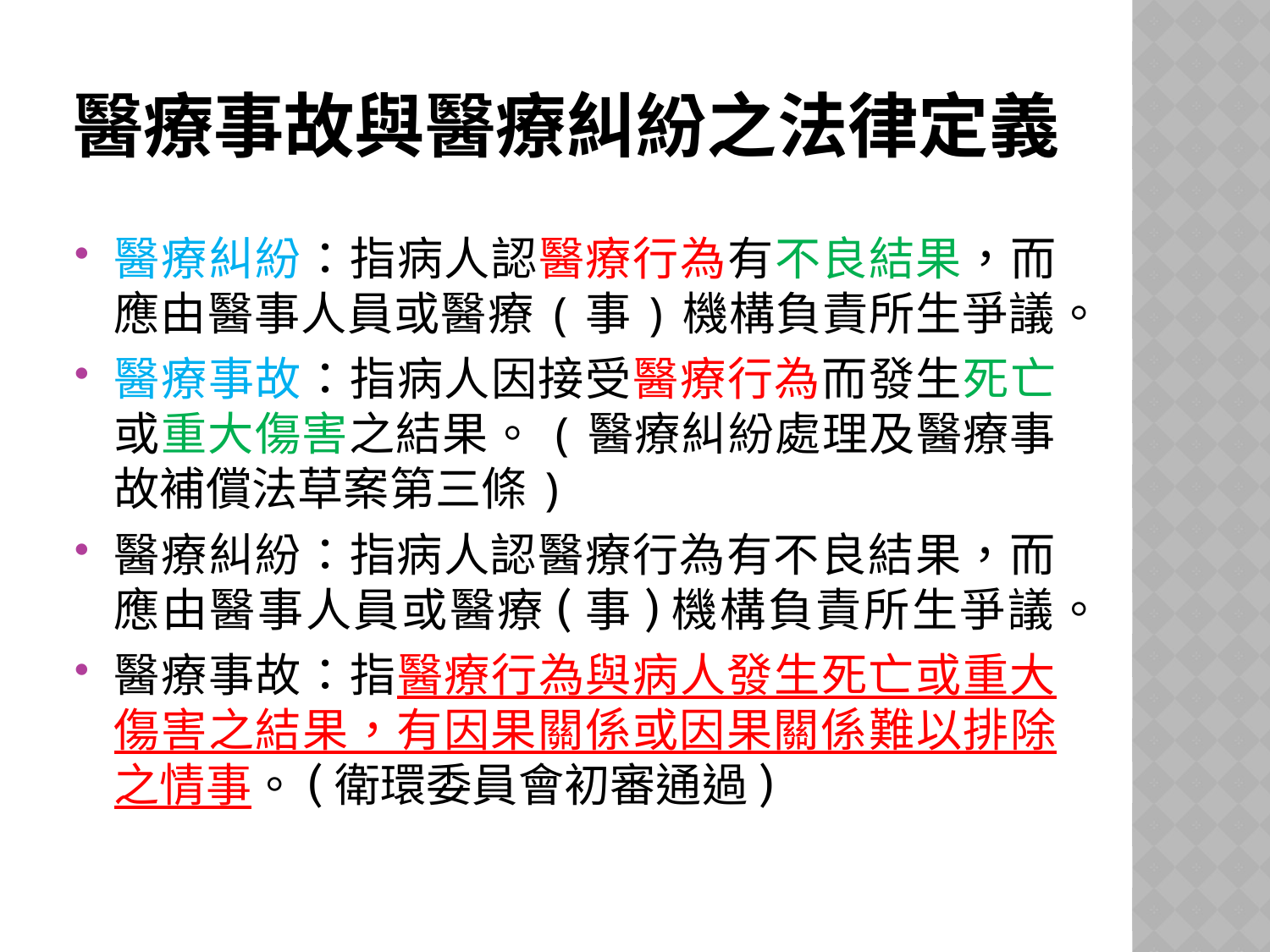

# 醫療事故與醫療糾紛之法律定義
醫療糾紛：指病人認醫療行為有不良結果，而應由醫事人員或醫療(事)機構負責所生爭議。
醫療事故：指病人因接受醫療行為而發生死亡或重大傷害之結果。(醫療糾紛處理及醫療事故補償法草案第三條)
醫療糾紛：指病人認醫療行為有不良結果，而應由醫事人員或醫療(事)機構負責所生爭議。
醫療事故：指醫療行為與病人發生死亡或重大傷害之結果，有因果關係或因果關係難以排除之情事。(衛環委員會初審通過)